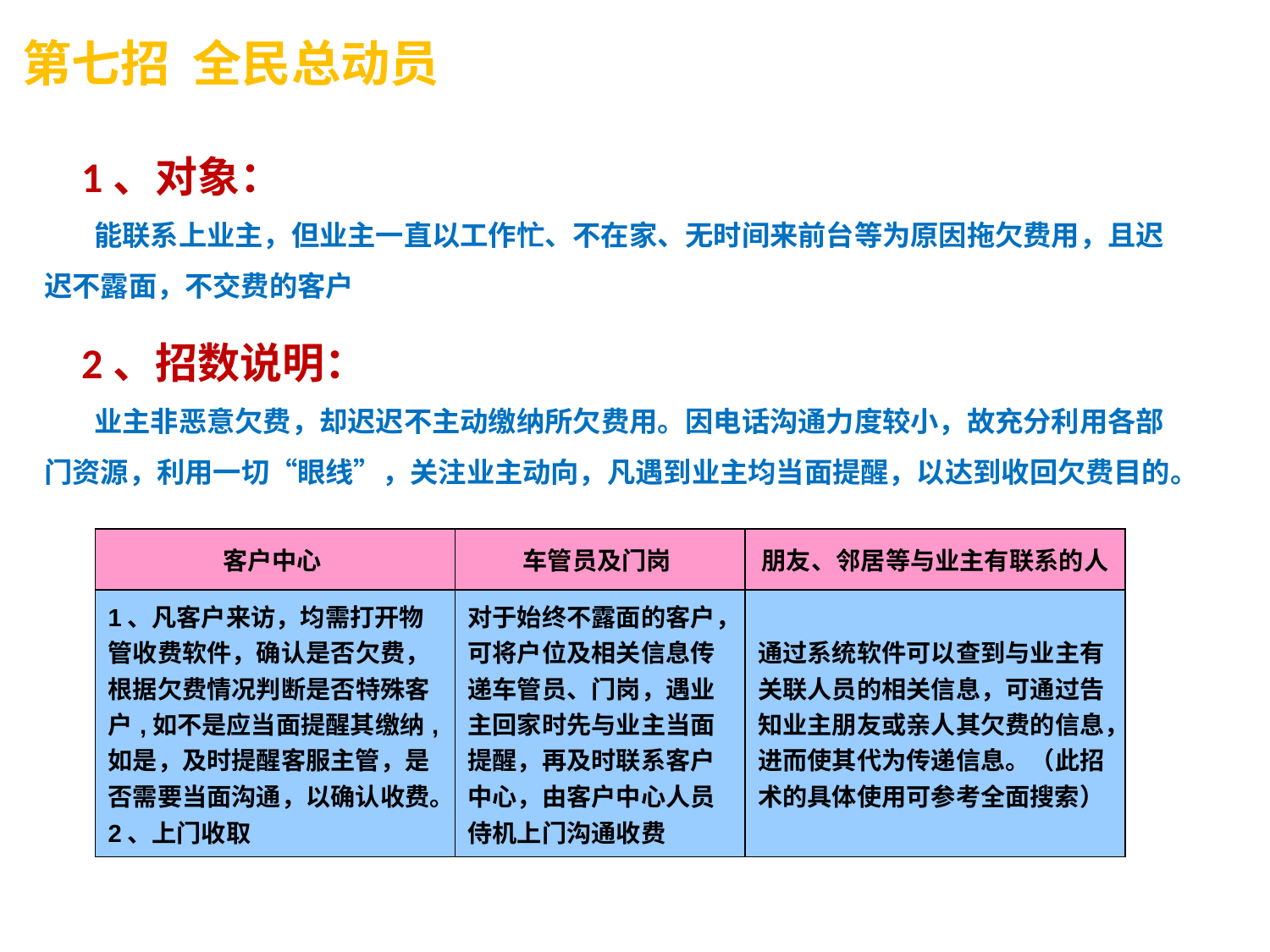

第七招  全民总动员
1、对象：
 能联系上业主，但业主一直以工作忙、不在家、无时间来前台等为原因拖欠费用，且迟迟不露面，不交费的客户

2、招数说明：
 业主非恶意欠费，却迟迟不主动缴纳所欠费用。因电话沟通力度较小，故充分利用各部门资源，利用一切“眼线”，关注业主动向，凡遇到业主均当面提醒，以达到收回欠费目的。
| 客户中心 | 车管员及门岗 | 朋友、邻居等与业主有联系的人 |
| --- | --- | --- |
| 1、凡客户来访，均需打开物管收费软件，确认是否欠费，根据欠费情况判断是否特殊客户,如不是应当面提醒其缴纳,如是，及时提醒客服主管，是否需要当面沟通，以确认收费。 2、上门收取 | 对于始终不露面的客户，可将户位及相关信息传递车管员、门岗，遇业主回家时先与业主当面提醒，再及时联系客户中心，由客户中心人员侍机上门沟通收费 | 通过系统软件可以查到与业主有关联人员的相关信息，可通过告知业主朋友或亲人其欠费的信息，进而使其代为传递信息。（此招术的具体使用可参考全面搜索） |